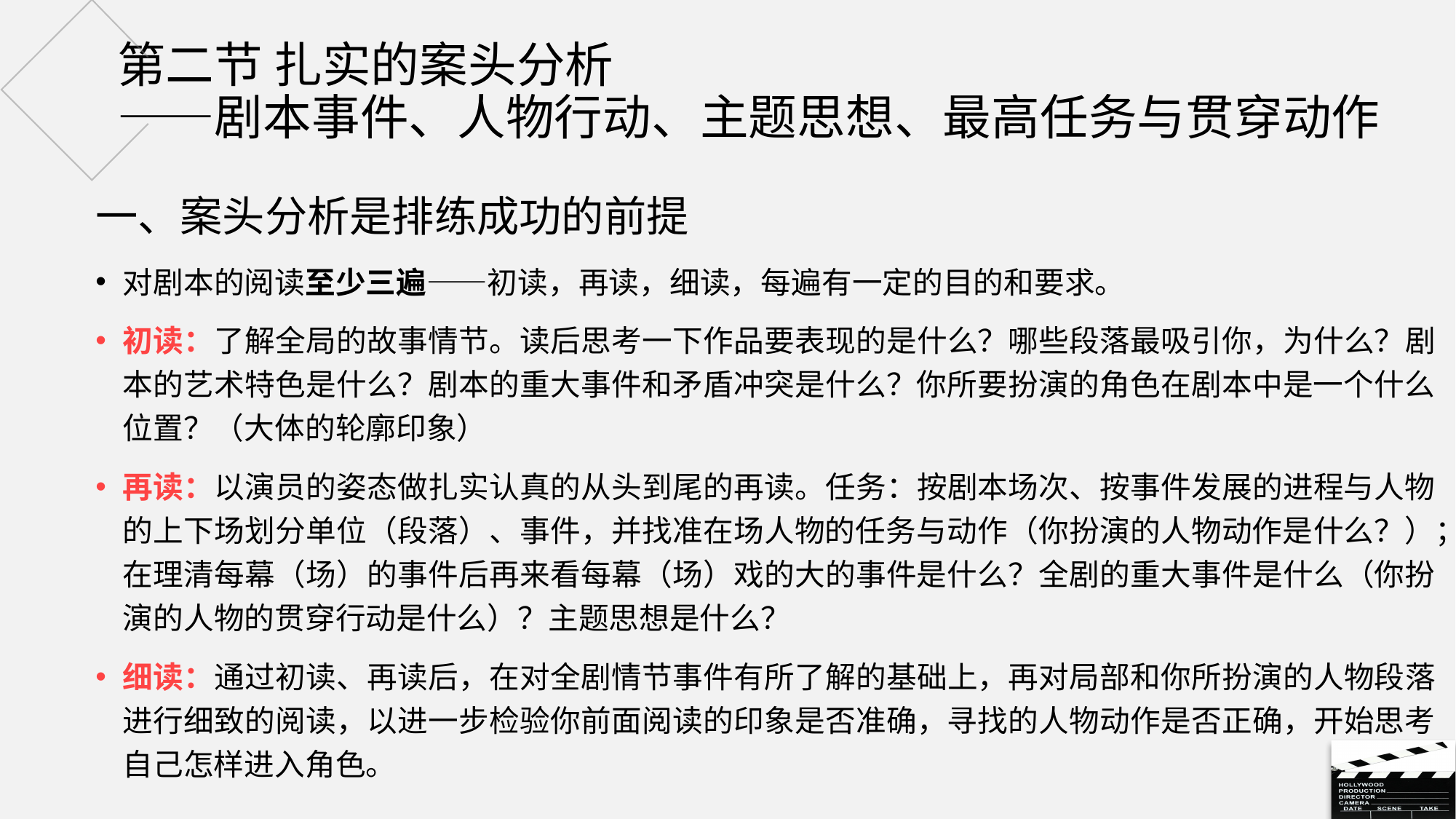

# 第二节 扎实的案头分析 ——剧本事件、人物行动、主题思想、最高任务与贯穿动作
一、案头分析是排练成功的前提
对剧本的阅读至少三遍——初读，再读，细读，每遍有一定的目的和要求。
初读：了解全局的故事情节。读后思考一下作品要表现的是什么？哪些段落最吸引你，为什么？剧本的艺术特色是什么？剧本的重大事件和矛盾冲突是什么？你所要扮演的角色在剧本中是一个什么位置？（大体的轮廓印象）
再读：以演员的姿态做扎实认真的从头到尾的再读。任务：按剧本场次、按事件发展的进程与人物的上下场划分单位（段落）、事件，并找准在场人物的任务与动作（你扮演的人物动作是什么？）；在理清每幕（场）的事件后再来看每幕（场）戏的大的事件是什么？全剧的重大事件是什么（你扮演的人物的贯穿行动是什么）？主题思想是什么？
细读：通过初读、再读后，在对全剧情节事件有所了解的基础上，再对局部和你所扮演的人物段落进行细致的阅读，以进一步检验你前面阅读的印象是否准确，寻找的人物动作是否正确，开始思考自己怎样进入角色。